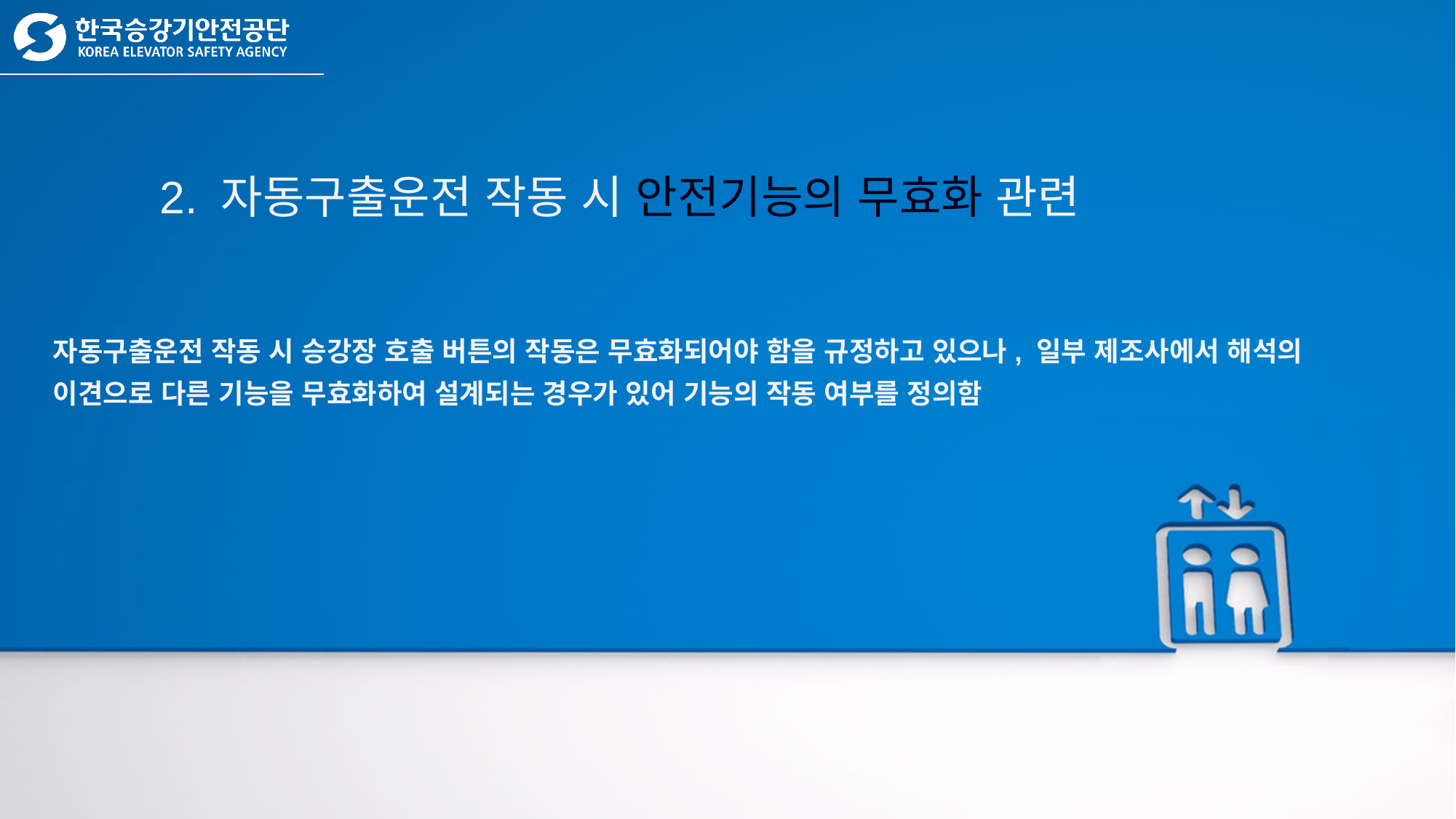

2. 자동구출운전 작동 시 안전기능의 무효화 관련
자동구출운전 작동 시 승강장 호출 버튼의 작동은 무효화되어야 함을 규정하고 있으나, 일부 제조사에서 해석의 이견으로 다른 기능을 무효화하여 설계되는 경우가 있어 기능의 작동 여부를 정의함